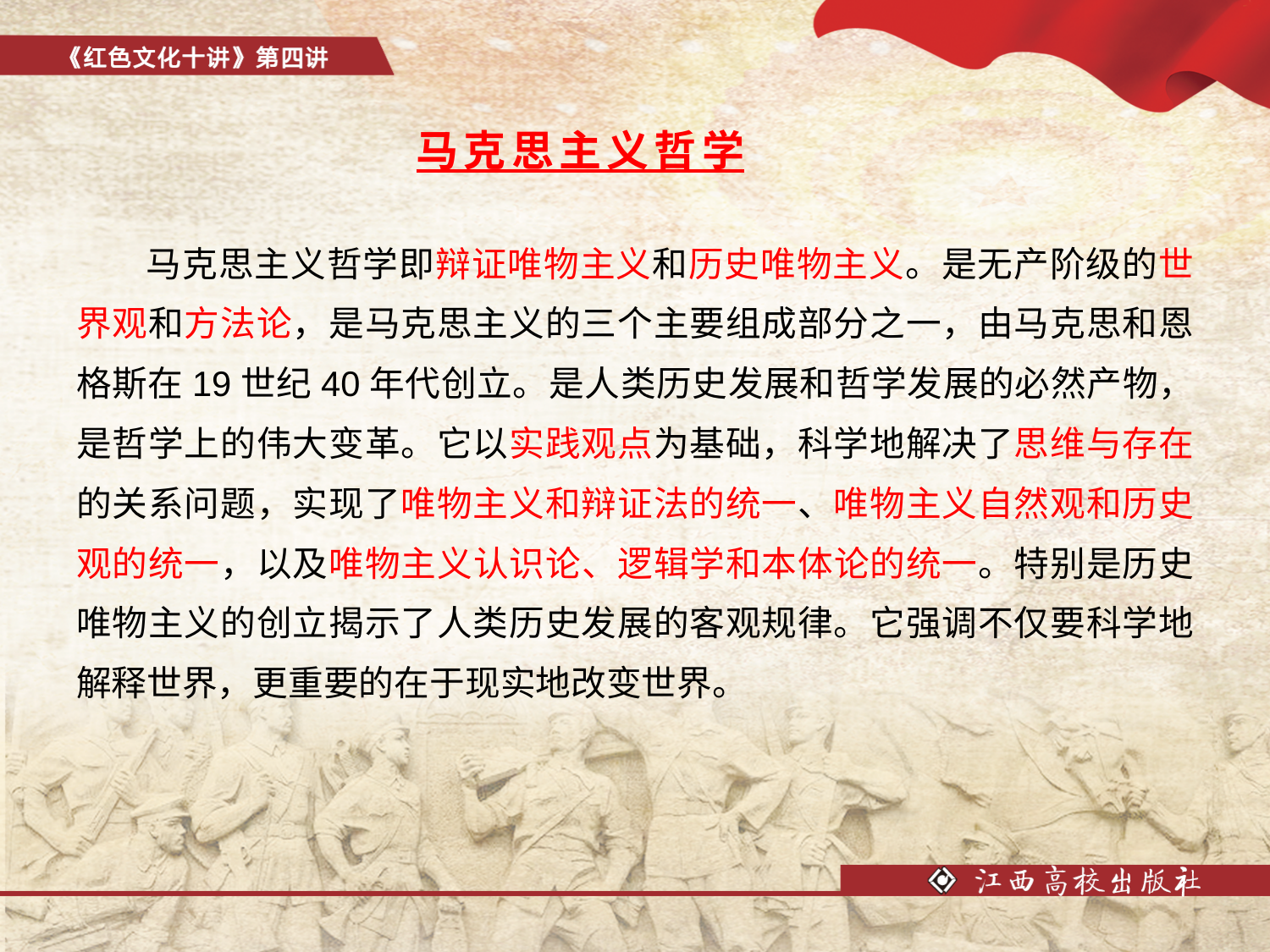

马克思主义哲学

       马克思主义哲学即辩证唯物主义和历史唯物主义。是无产阶级的世界观和方法论，是马克思主义的三个主要组成部分之一，由马克思和恩格斯在19世纪40年代创立。是人类历史发展和哲学发展的必然产物，是哲学上的伟大变革。它以实践观点为基础，科学地解决了思维与存在的关系问题，实现了唯物主义和辩证法的统一、唯物主义自然观和历史观的统一，以及唯物主义认识论、逻辑学和本体论的统一。特别是历史唯物主义的创立揭示了人类历史发展的客观规律。它强调不仅要科学地解释世界，更重要的在于现实地改变世界。